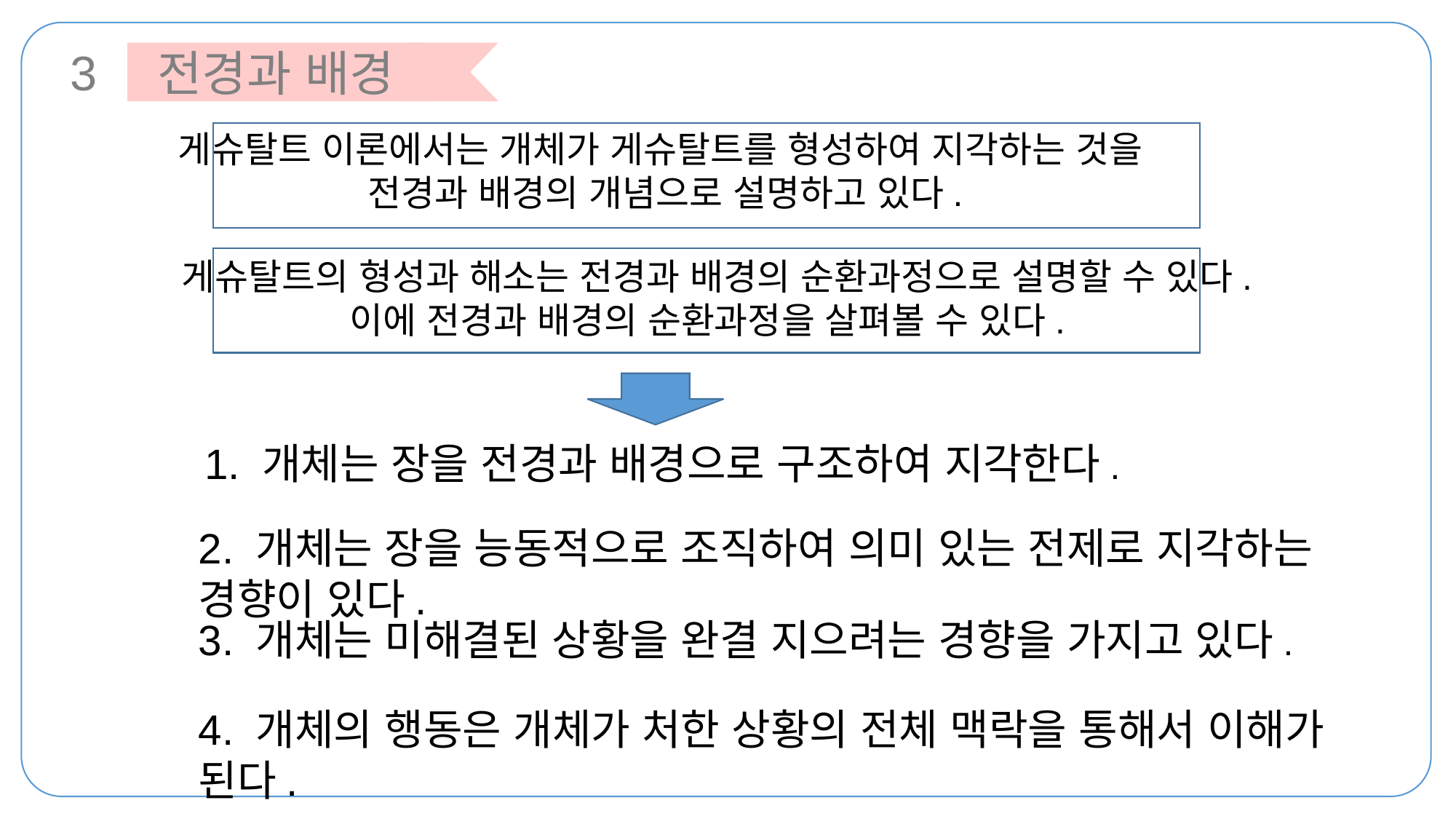

3
전경과 배경

게슈탈트 이론에서는 개체가 게슈탈트를 형성하여 지각하는 것을
전경과 배경의 개념으로 설명하고 있다.

 게슈탈트의 형성과 해소는 전경과 배경의 순환과정으로 설명할 수 있다.
이에 전경과 배경의 순환과정을 살펴볼 수 있다.

1. 개체는 장을 전경과 배경으로 구조하여 지각한다.
2. 개체는 장을 능동적으로 조직하여 의미 있는 전제로 지각하는 경향이 있다.
3. 개체는 미해결된 상황을 완결 지으려는 경향을 가지고 있다.
4. 개체의 행동은 개체가 처한 상황의 전체 맥락을 통해서 이해가 된다.